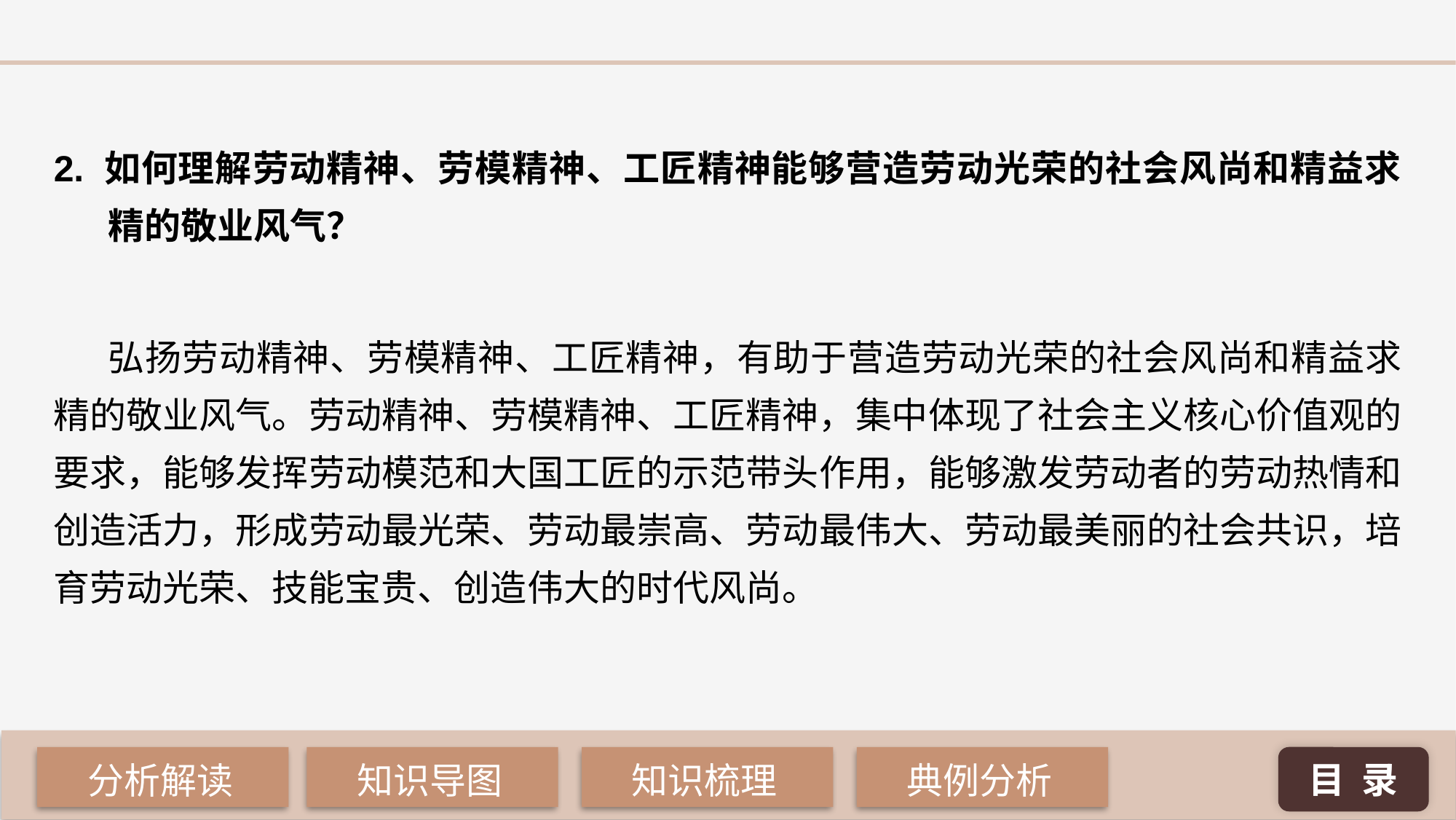

2. 如何理解劳动精神、劳模精神、工匠精神能够营造劳动光荣的社会风尚和精益求精的敬业风气？
弘扬劳动精神、劳模精神、工匠精神，有助于营造劳动光荣的社会风尚和精益求精的敬业风气。劳动精神、劳模精神、工匠精神，集中体现了社会主义核心价值观的要求，能够发挥劳动模范和大国工匠的示范带头作用，能够激发劳动者的劳动热情和创造活力，形成劳动最光荣、劳动最崇高、劳动最伟大、劳动最美丽的社会共识，培育劳动光荣、技能宝贵、创造伟大的时代风尚。